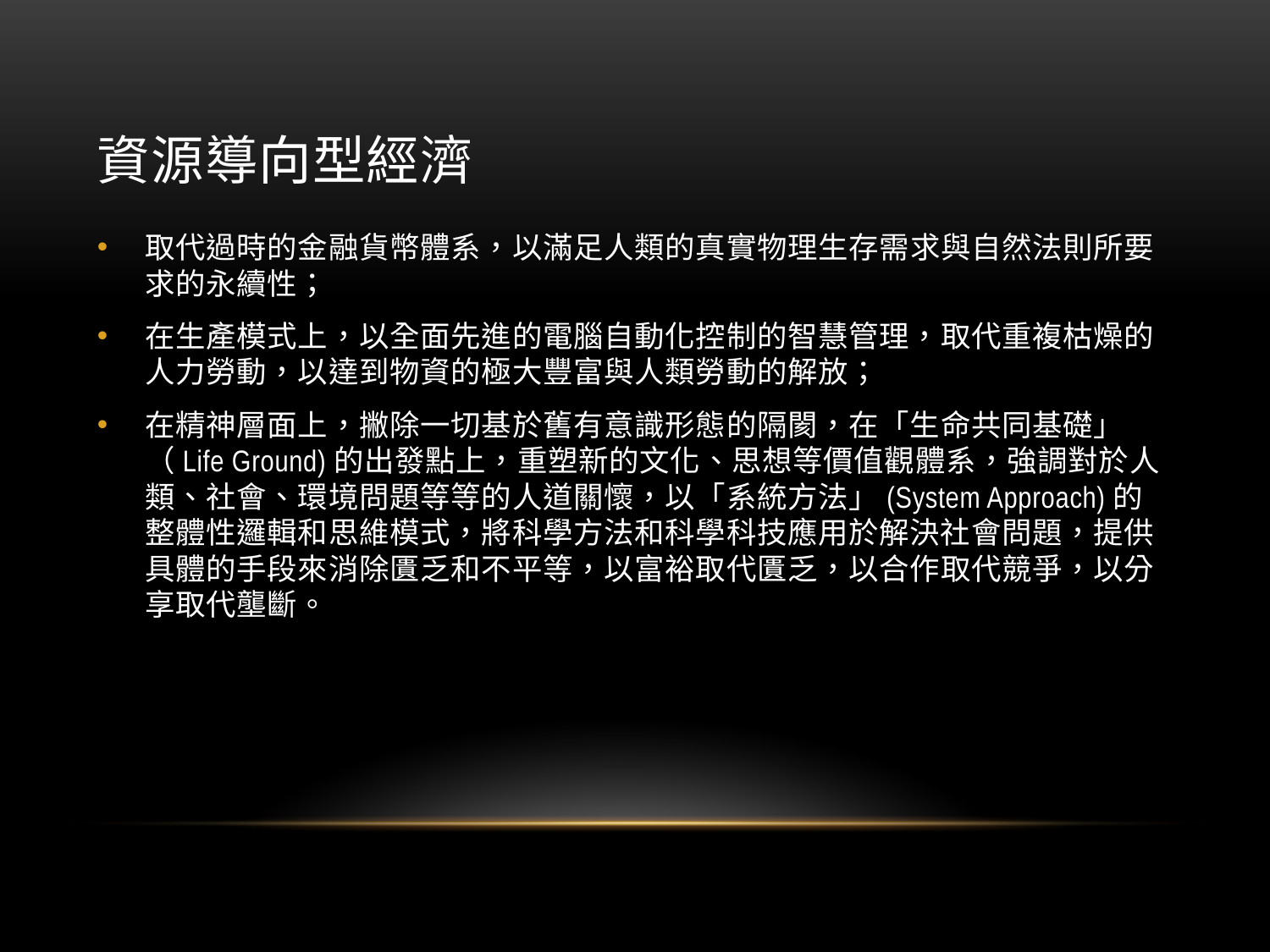

# 資源導向型經濟
取代過時的金融貨幣體系，以滿足人類的真實物理生存需求與自然法則所要求的永續性；
在生產模式上，以全面先進的電腦自動化控制的智慧管理，取代重複枯燥的人力勞動，以達到物資的極大豐富與人類勞動的解放；
在精神層面上，撇除一切基於舊有意識形態的隔閡，在「生命共同基礎」（Life Ground)的出發點上，重塑新的文化、思想等價值觀體系，強調對於人類、社會、環境問題等等的人道關懷，以「系統方法」(System Approach)的整體性邏輯和思維模式，將科學方法和科學科技應用於解決社會問題，提供具體的手段來消除匱乏和不平等，以富裕取代匱乏，以合作取代競爭，以分享取代壟斷。